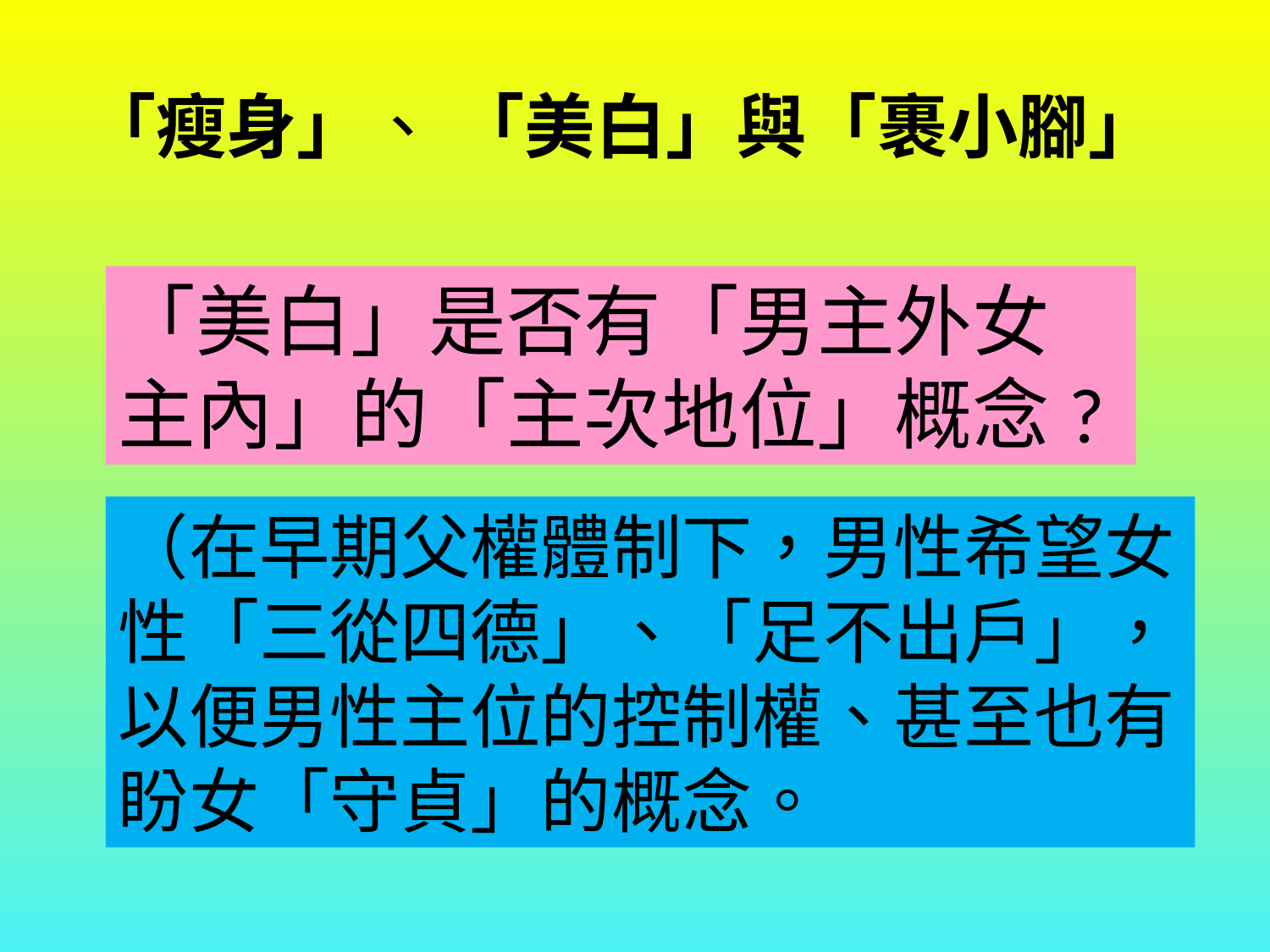

「瘦身」、 「美白」與「裹小腳」
「美白」是否有「男主外女主內」的「主次地位」概念?
（在早期父權體制下，男性希望女性「三從四德」、「足不出戶」，以便男性主位的控制權、甚至也有盼女「守貞」的概念。